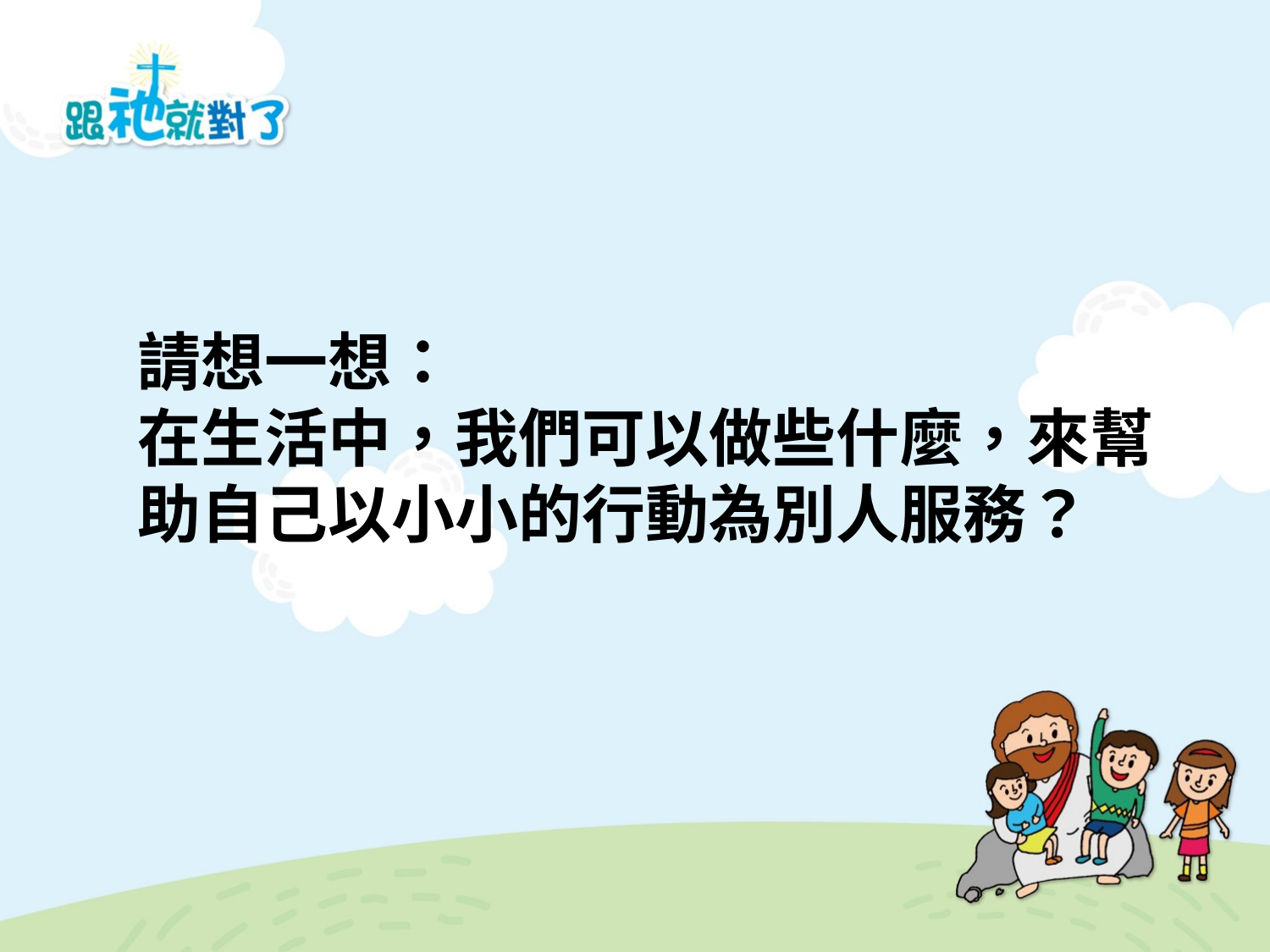

請想一想：
在生活中，我們可以做些什麼，來幫助自己以小小的行動為別人服務？